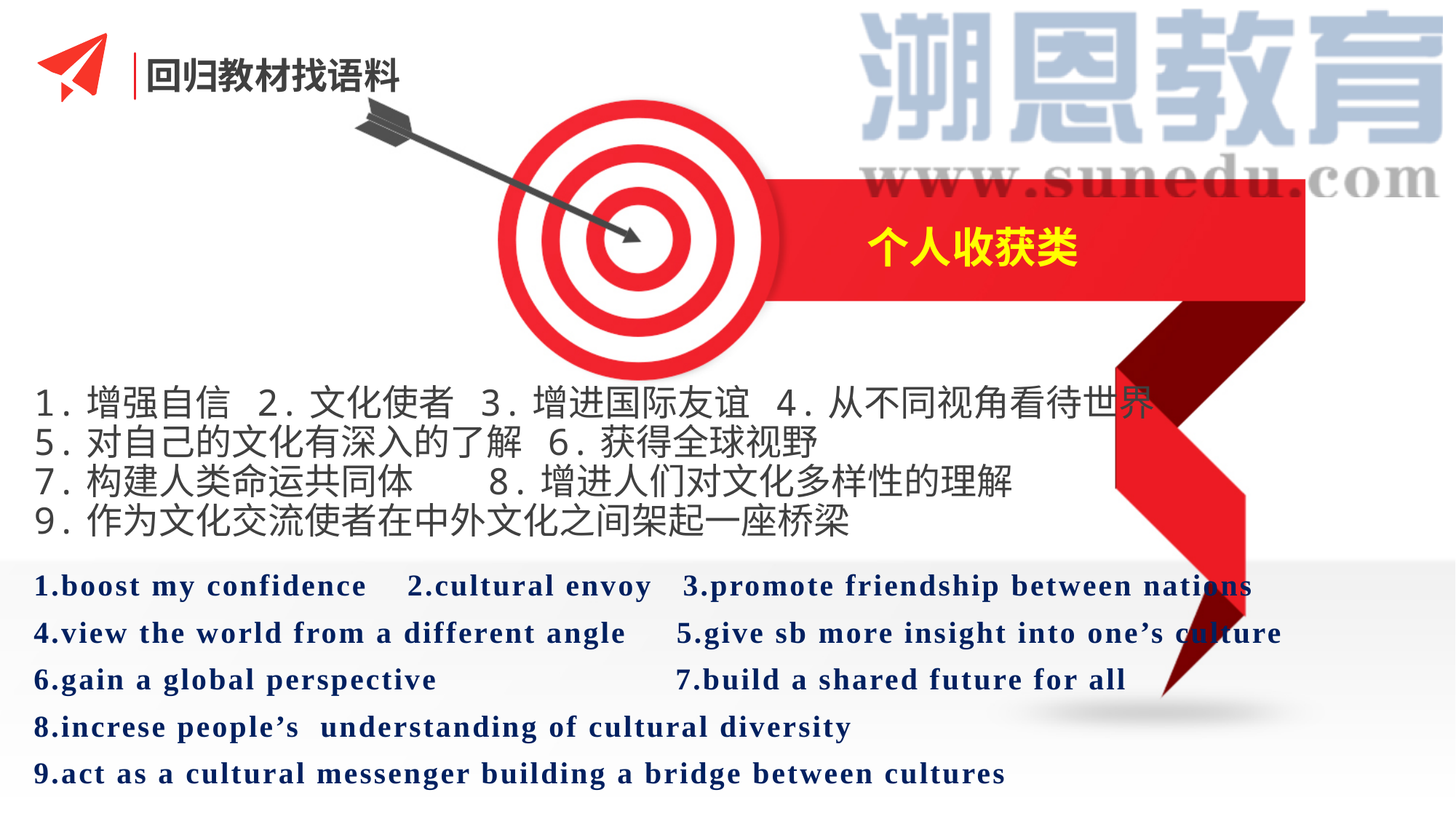

回归教材找语料
个人收获类
1.增强自信  2.文化使者  3.增进国际友谊  4.从不同视角看待世界     5.对自己的文化有深入的了解  6.获得全球视野
7.构建人类命运共同体        8.增进人们对文化多样性的理解
9.作为文化交流使者在中外文化之间架起一座桥梁
1.boost my confidence    2.cultural envoy   3.promote friendship between nations
4.view the world from a different angle     5.give sb more insight into one’s culture
6.gain a global perspective                        7.build a shared future for all
8.increse people’s  understanding of cultural diversity
9.act as a cultural messenger building a bridge between cultures